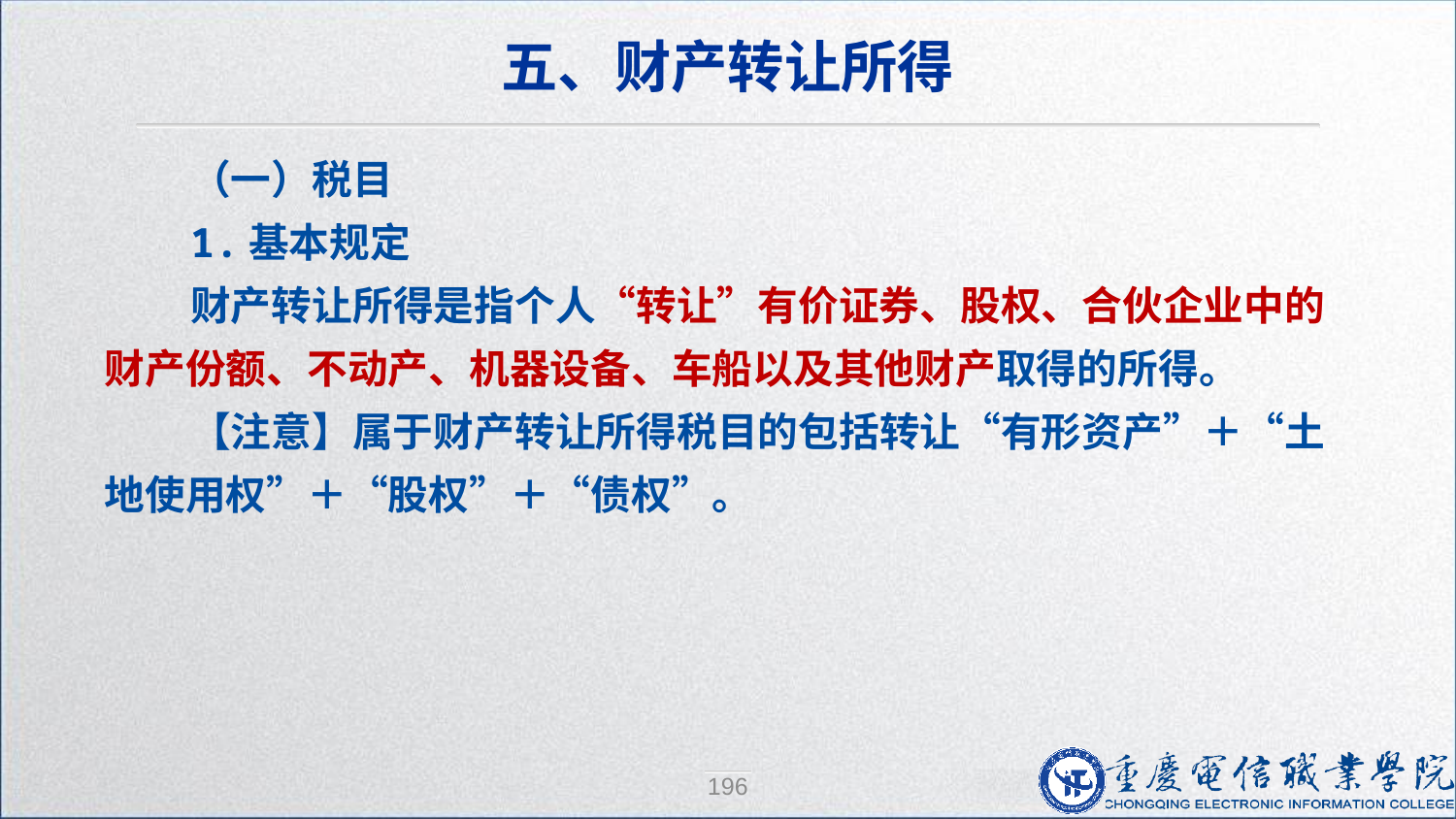

五、财产转让所得
（一）税目
1.基本规定
财产转让所得是指个人“转让”有价证券、股权、合伙企业中的财产份额、不动产、机器设备、车船以及其他财产取得的所得。
【注意】属于财产转让所得税目的包括转让“有形资产”＋“土地使用权”＋“股权”＋“债权”。

196